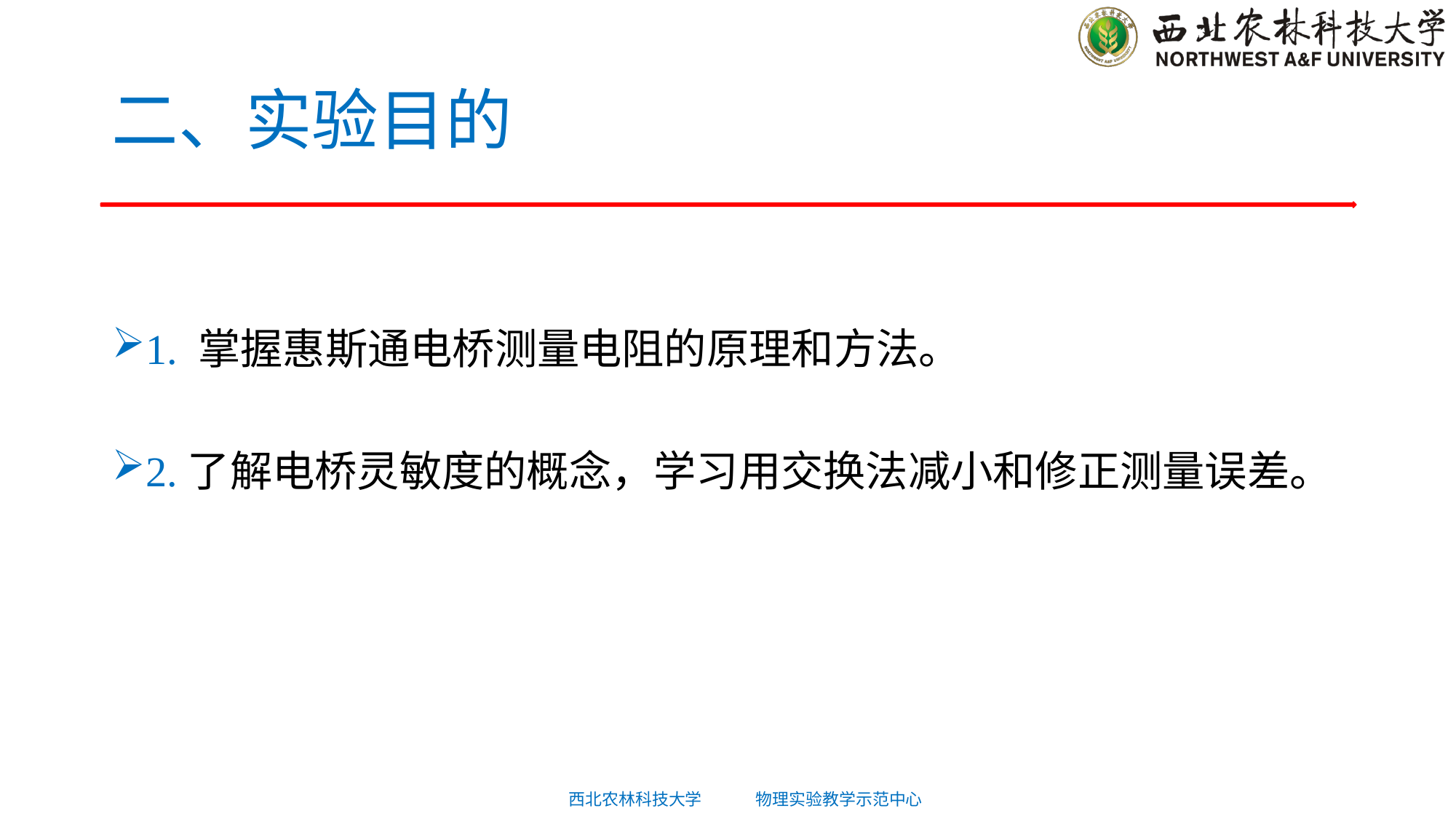

# 二、实验目的
1. 掌握惠斯通电桥测量电阻的原理和方法。

2.了解电桥灵敏度的概念，学习用交换法减小和修正测量误差。